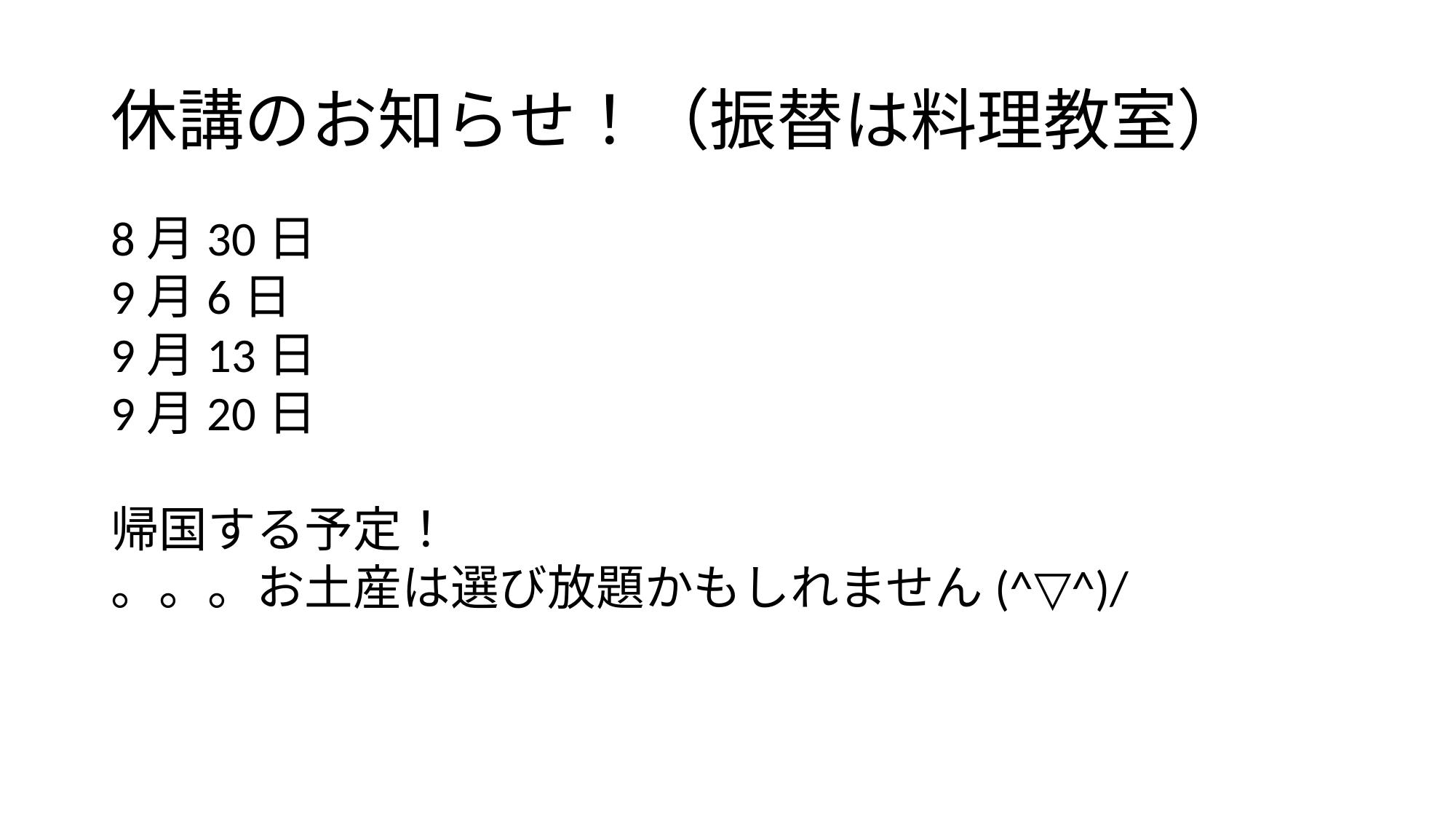

# 休講のお知らせ！（振替は料理教室）
8月30日
9月6日
9月13日
9月20日

帰国する予定！
。。。お土産は選び放題かもしれません(^▽^)/